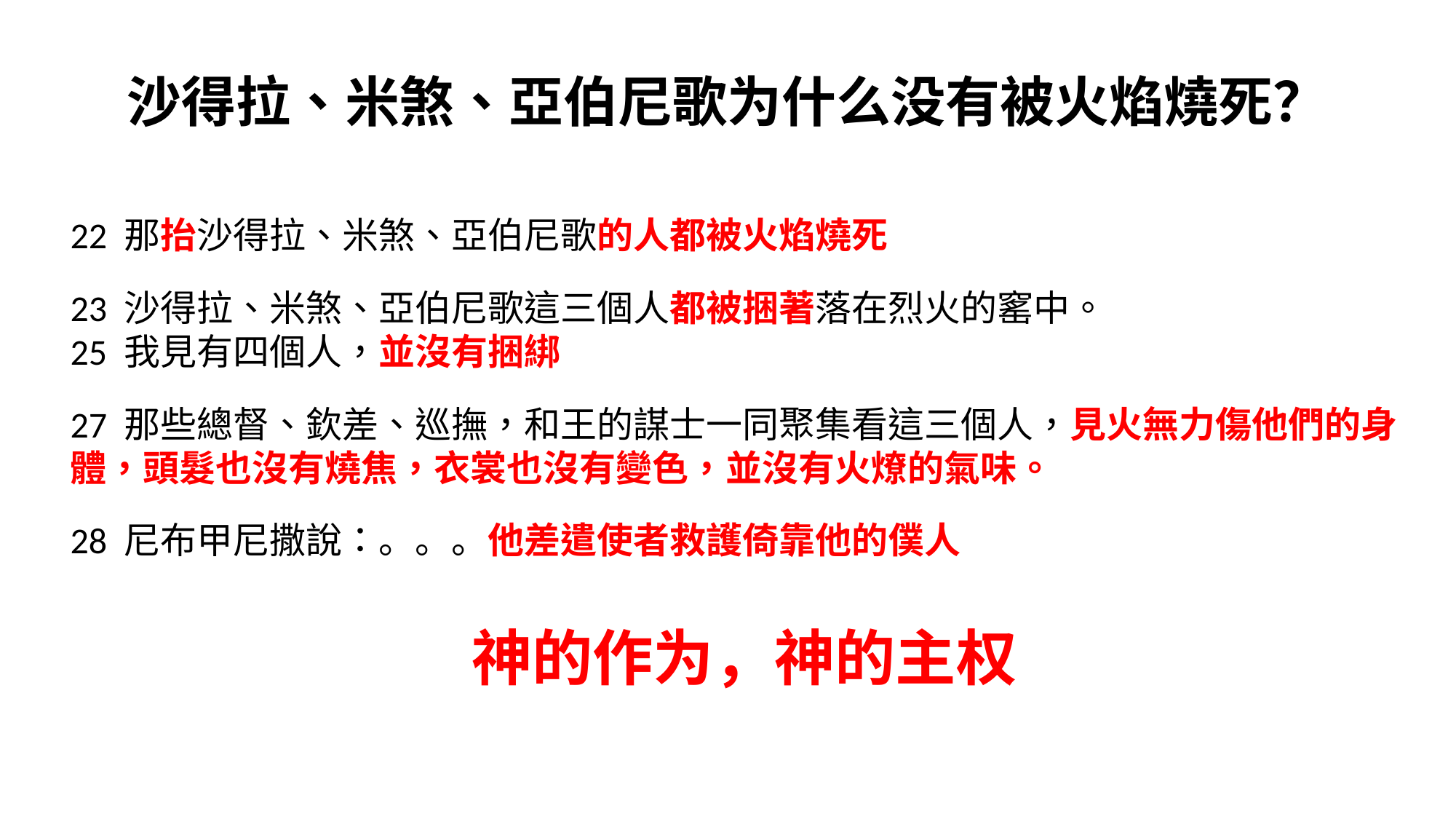

沙得拉、米煞、亞伯尼歌为什么没有被火焰燒死？
22 那抬沙得拉、米煞、亞伯尼歌的人都被火焰燒死

23 沙得拉、米煞、亞伯尼歌這三個人都被捆著落在烈火的窰中。
25 我見有四個人，並沒有捆綁

27 那些總督、欽差、巡撫，和王的謀士一同聚集看這三個人，見火無力傷他們的身體，頭髮也沒有燒焦，衣裳也沒有變色，並沒有火燎的氣味。

28 尼布甲尼撒說：。。。他差遣使者救護倚靠他的僕人

神的作为，神的主权